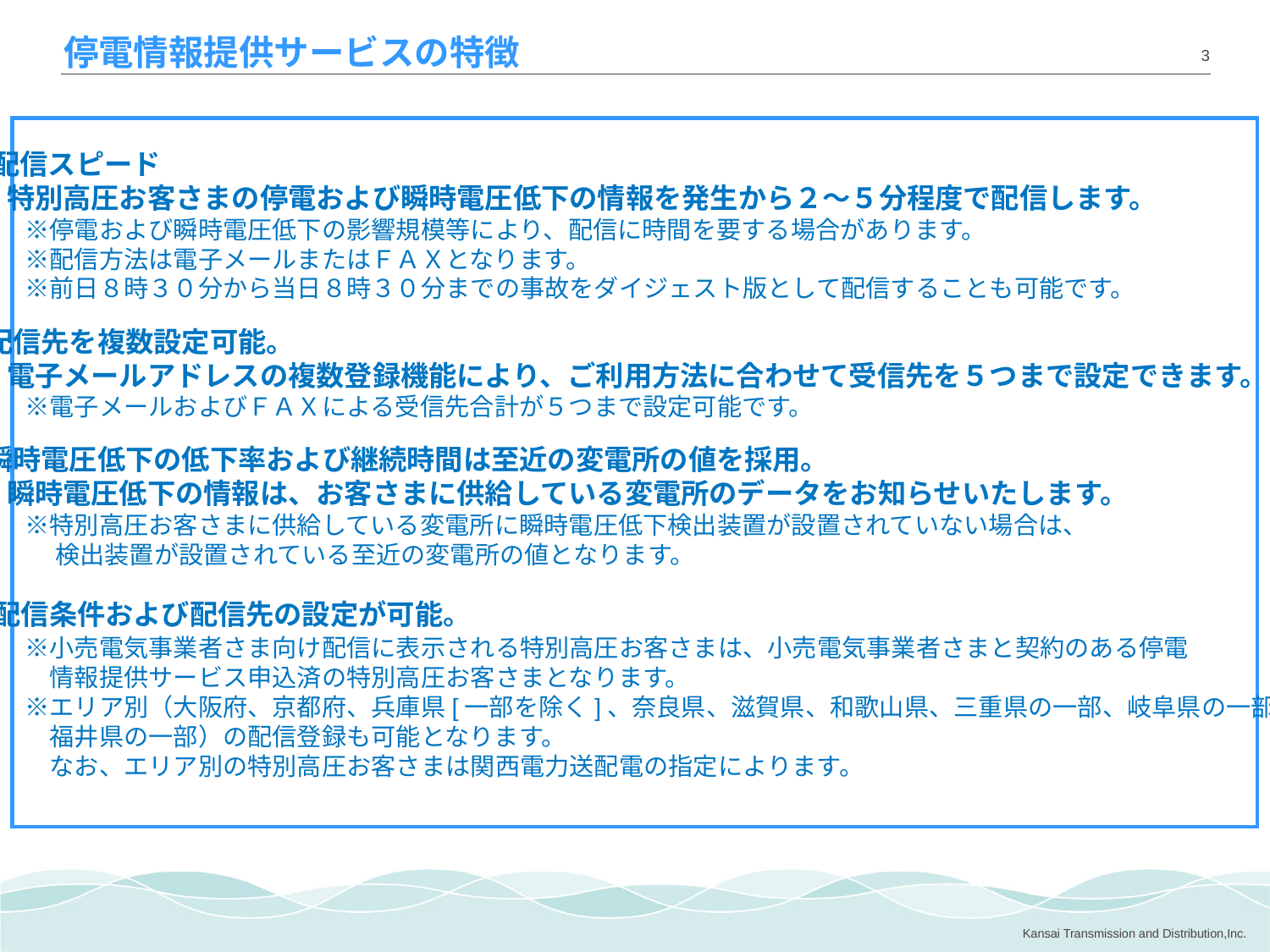

# 停電情報提供サービスの特徴

① 配信スピード
　　特別高圧お客さまの停電および瞬時電圧低下の情報を発生から２～５分程度で配信します。
　　　※停電および瞬時電圧低下の影響規模等により、配信に時間を要する場合があります。
　　　※配信方法は電子メールまたはＦＡＸとなります。
　　　※前日８時３０分から当日８時３０分までの事故をダイジェスト版として配信することも可能です。
② 配信先を複数設定可能。
　　電子メールアドレスの複数登録機能により、ご利用方法に合わせて受信先を５つまで設定できます。
　　　※電子メールおよびＦＡＸによる受信先合計が５つまで設定可能です。
③ 瞬時電圧低下の低下率および継続時間は至近の変電所の値を採用。
　　瞬時電圧低下の情報は、お客さまに供給している変電所のデータをお知らせいたします。
　　　※特別高圧お客さまに供給している変電所に瞬時電圧低下検出装置が設置されていない場合は、
　　　　 検出装置が設置されている至近の変電所の値となります。
 ④ 配信条件および配信先の設定が可能。
　　　※小売電気事業者さま向け配信に表示される特別高圧お客さまは、小売電気事業者さまと契約のある停電
　　　　情報提供サービス申込済の特別高圧お客さまとなります。
　　　※エリア別（大阪府、京都府、兵庫県[一部を除く]、奈良県、滋賀県、和歌山県、三重県の一部、岐阜県の一部、
　　　　福井県の一部）の配信登録も可能となります。
　　　　なお、エリア別の特別高圧お客さまは関西電力送配電の指定によります。